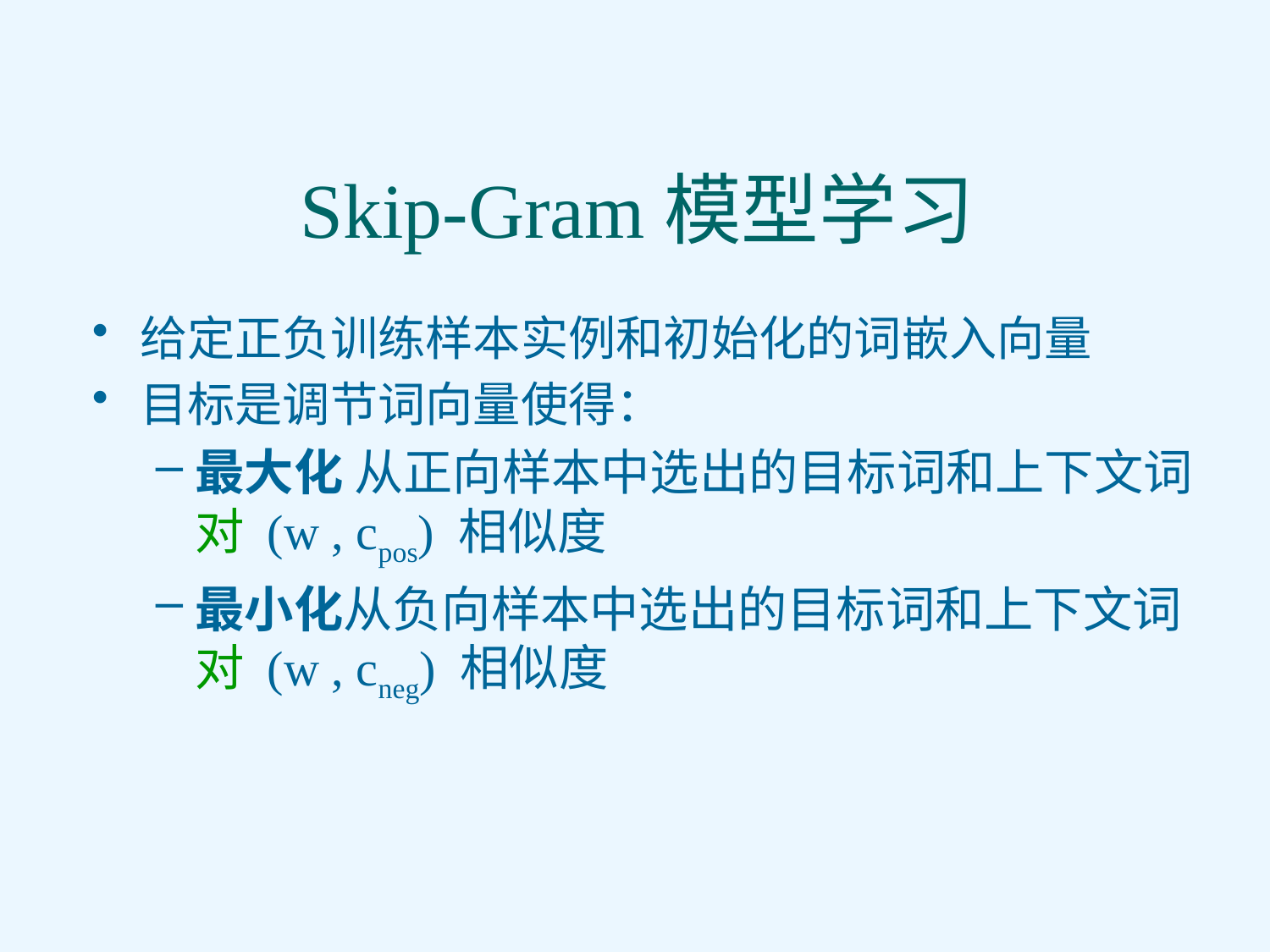

# Skip-Gram模型学习
给定正负训练样本实例和初始化的词嵌入向量
目标是调节词向量使得：
最大化 从正向样本中选出的目标词和上下文词对 (w , cpos) 相似度
最小化从负向样本中选出的目标词和上下文词对 (w , cneg) 相似度